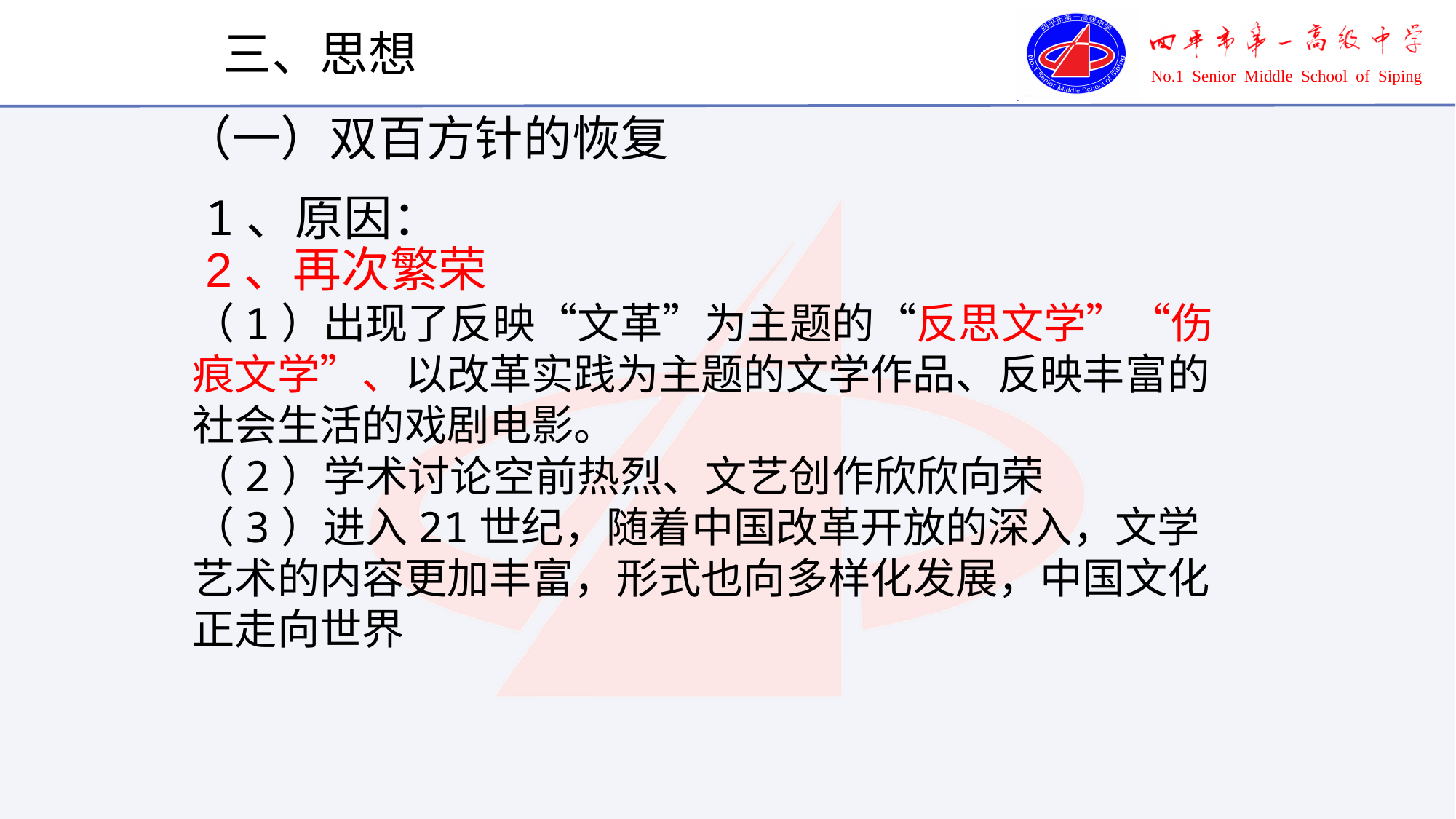

三、思想
（一）双百方针的恢复
1、原因：
2、再次繁荣
（1）出现了反映“文革”为主题的“反思文学”“伤痕文学”、以改革实践为主题的文学作品、反映丰富的社会生活的戏剧电影。
（2）学术讨论空前热烈、文艺创作欣欣向荣
（3）进入21世纪，随着中国改革开放的深入，文学艺术的内容更加丰富，形式也向多样化发展，中国文化正走向世界